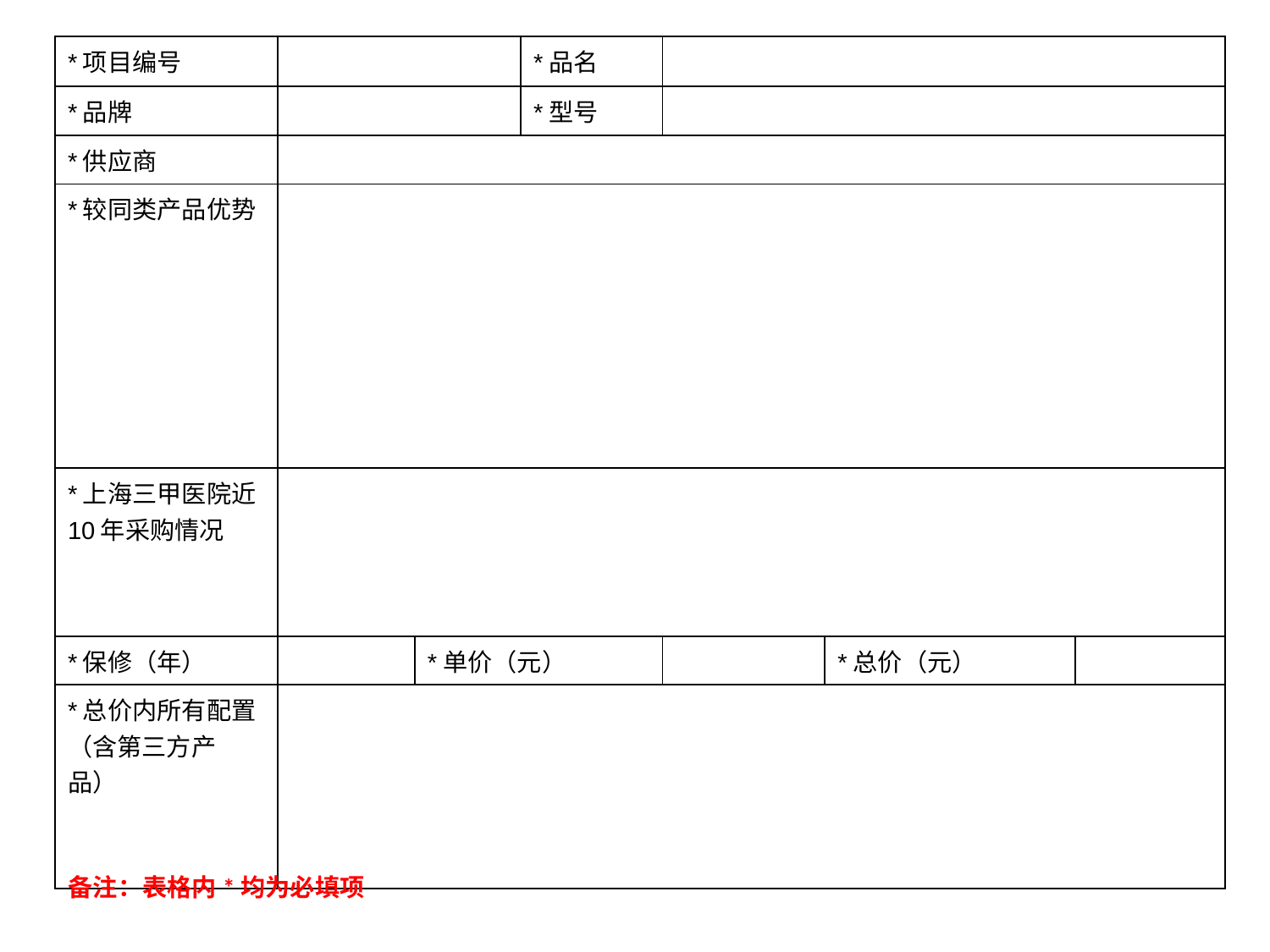

| \*项目编号 |  |  | \*品名 |  |  |  |
| --- | --- | --- | --- | --- | --- | --- |
| \*品牌 |  |  | \*型号 |  |  |  |
| \*供应商 |  |  |  |  |  |  |
| \*较同类产品优势 |  |  |  |  |  |  |
| \*上海三甲医院近10年采购情况 |  |  |  |  |  |  |
| \*保修（年） |  | \*单价（元） | \*报价（元）（单价） |  | \*总价（元） |  |
| \*总价内所有配置（含第三方产品） |  |  |  |  |  |  |
备注：表格内*均为必填项